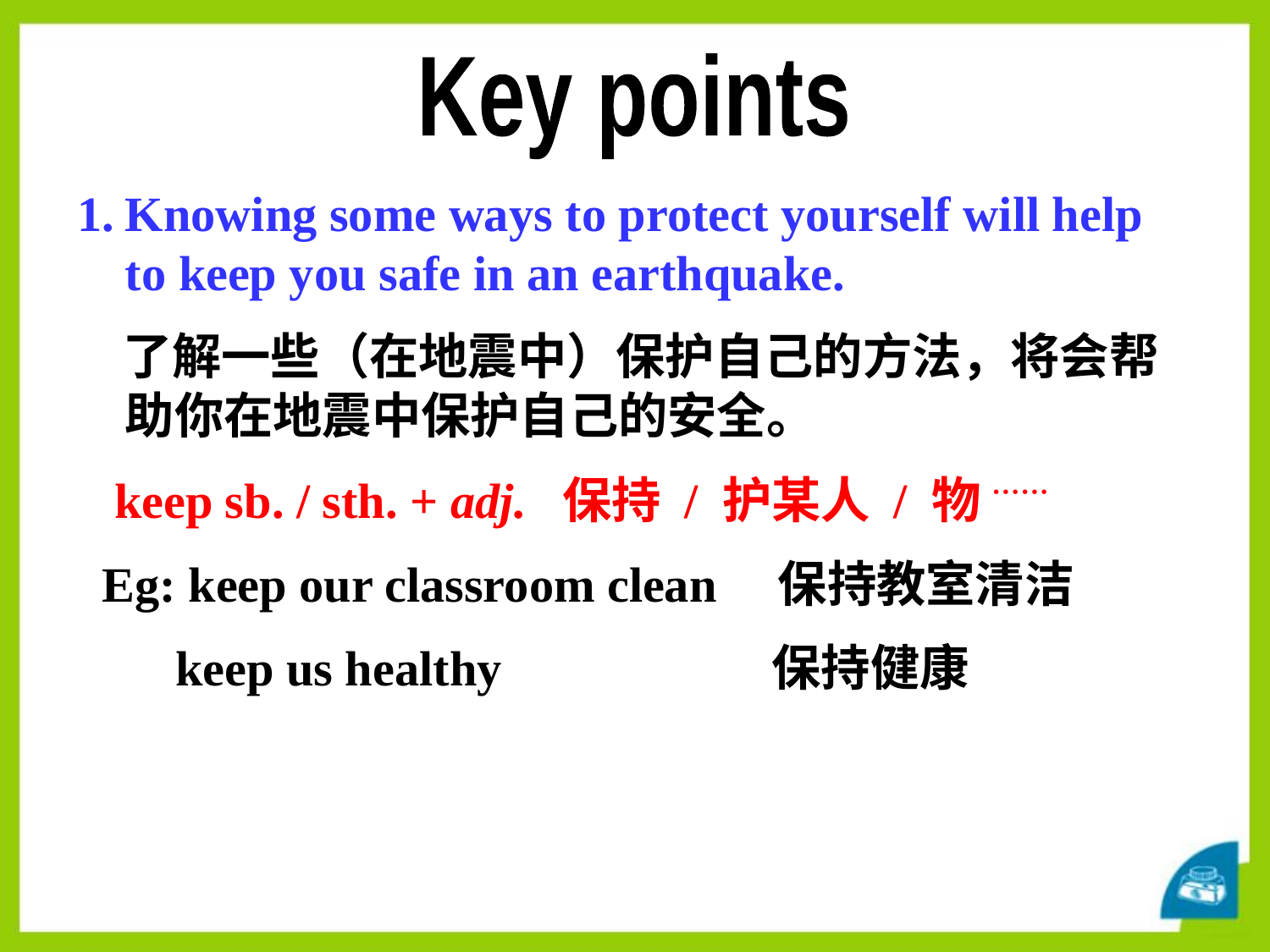

Key points
Knowing some ways to protect yourself will help to keep you safe in an earthquake.
   了解一些（在地震中）保护自己的方法，将会帮助你在地震中保护自己的安全。
   keep sb. / sth. + adj.  保持 / 护某人 / 物 ……
  Eg: keep our classroom clean    保持教室清洁
        keep us healthy                     保持健康